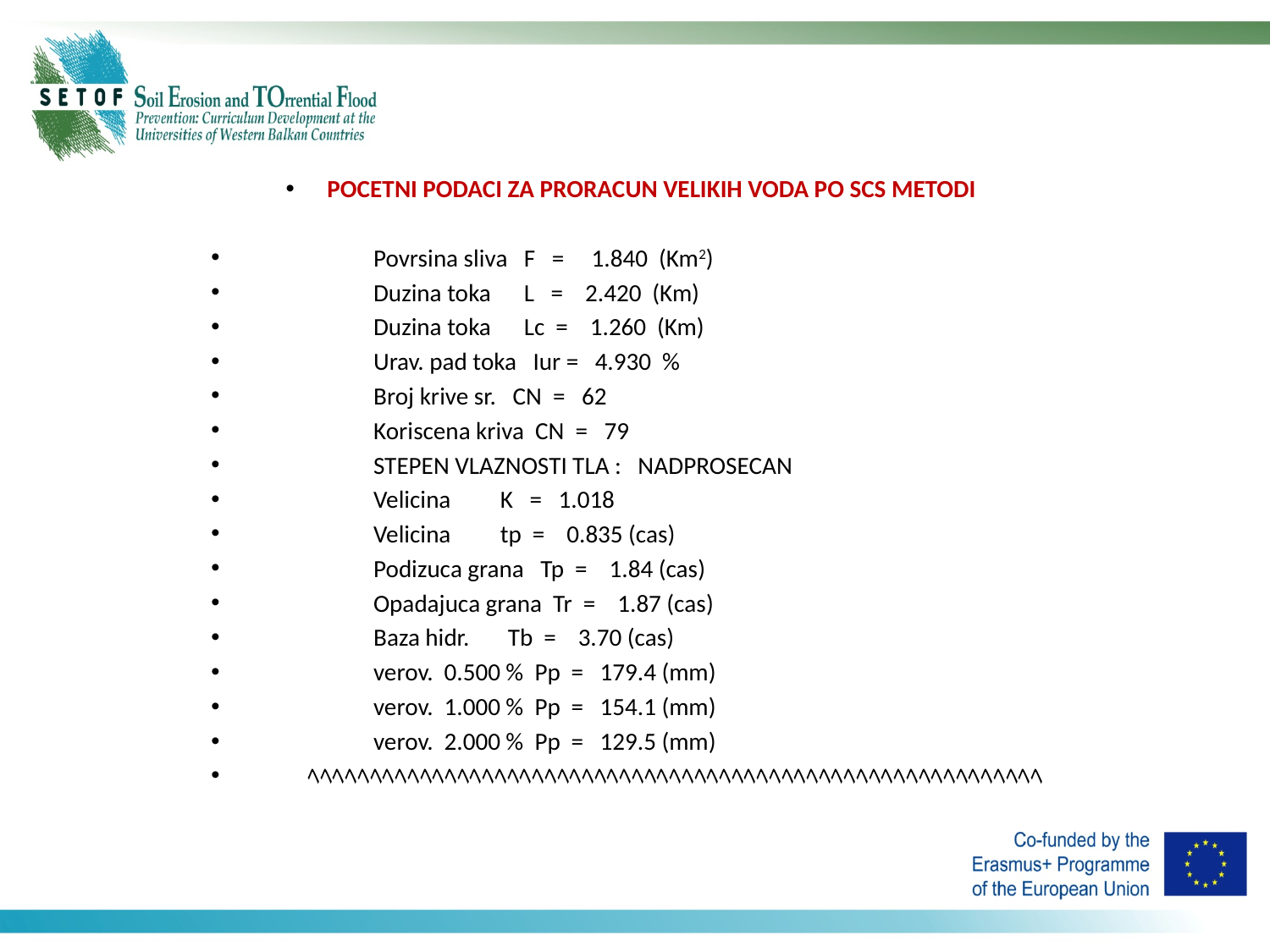

POCETNI PODACI ZA PRORACUN VELIKIH VODA PO SCS METODI

                       Povrsina sliva   F   =     1.840  (Km2)
                       Duzina toka      L   =    2.420  (Km)
                       Duzina toka      Lc  =    1.260  (Km)
                       Urav. pad toka   Iur =   4.930  %
                       Broj krive sr.   CN  =   62
                       Koriscena kriva  CN  =   79
                       STEPEN VLAZNOSTI TLA :   NADPROSECAN
                       Velicina         K   =   1.018
                       Velicina         tp  =    0.835 (cas)
                       Podizuca grana   Tp  =    1.84 (cas)
                       Opadajuca grana  Tr  =    1.87 (cas)
                       Baza hidr.       Tb  =    3.70 (cas)
                       verov.  0.500 %  Pp  =   179.4 (mm)
                       verov.  1.000 %  Pp  =   154.1 (mm)
                       verov.  2.000 %  Pp  =   129.5 (mm)
          ﾍﾍﾍﾍﾍﾍﾍﾍﾍﾍﾍﾍﾍﾍﾍﾍﾍﾍﾍﾍﾍﾍﾍﾍﾍﾍﾍﾍﾍﾍﾍﾍﾍﾍﾍﾍﾍﾍﾍﾍﾍﾍﾍﾍﾍﾍﾍﾍﾍﾍﾍﾍﾍﾍﾍﾍﾍﾍﾍ